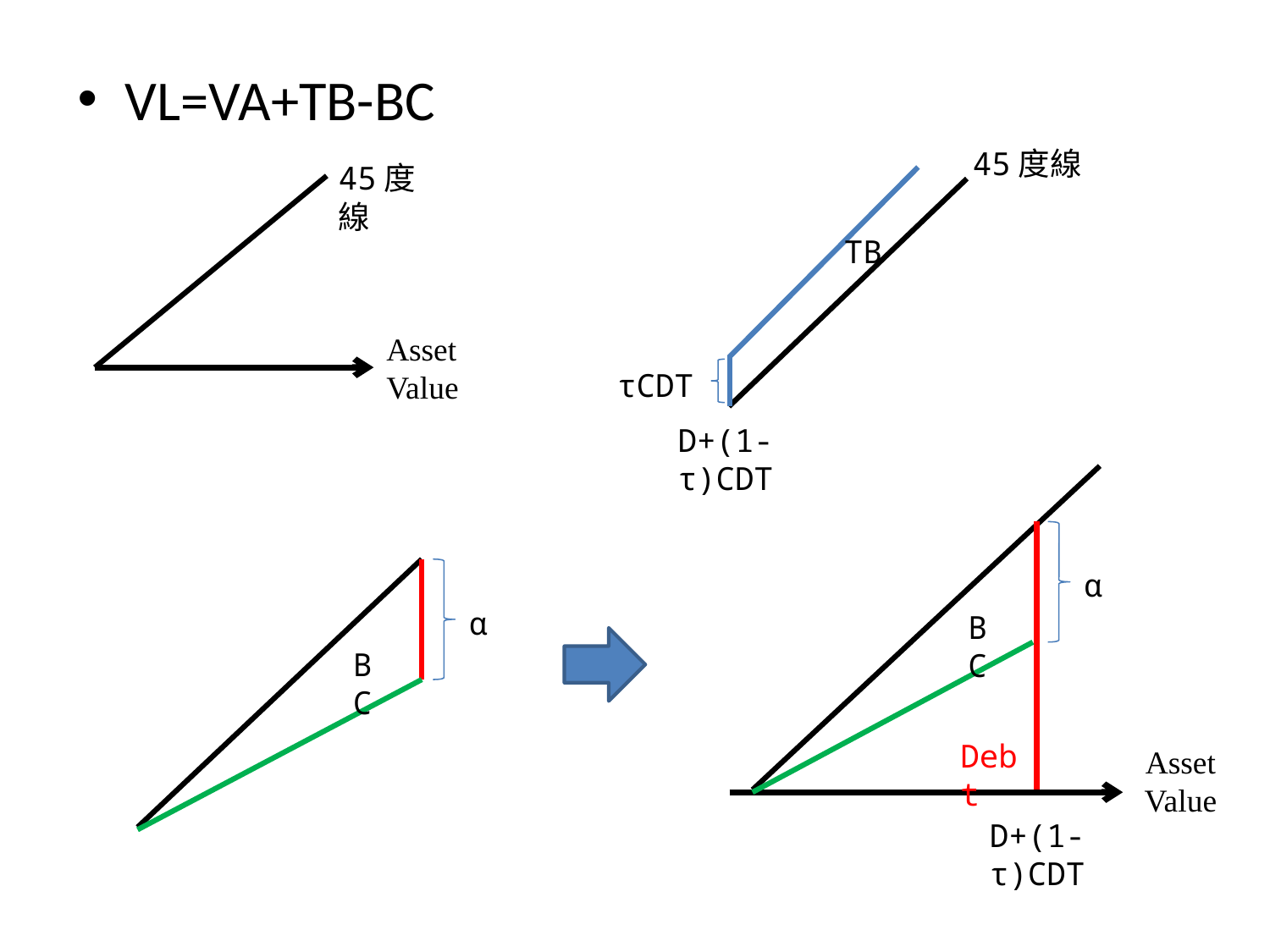

VL=VA+TB-BC
45度線
TB
τCDT

45度線
Asset Value
D+(1-τ)CDT

α
BC
Debt
Asset Value
D+(1-τ)CDT

α
BC